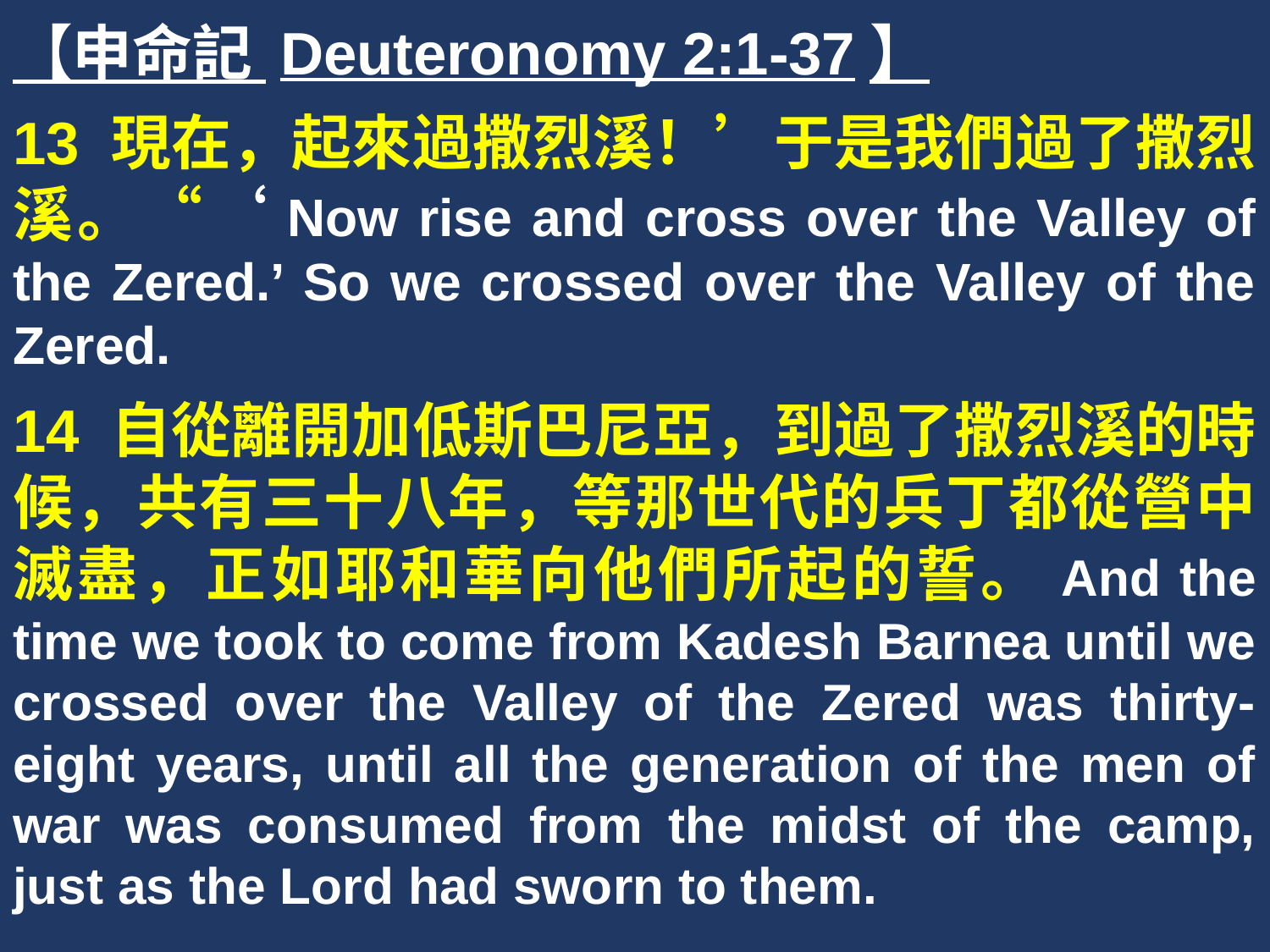

【申命記 Deuteronomy 2:1-37】
13 現在，起來過撒烈溪！’于是我們過了撒烈溪。“‘Now rise and cross over the Valley of the Zered.’ So we crossed over the Valley of the Zered.
14 自從離開加低斯巴尼亞，到過了撒烈溪的時候，共有三十八年，等那世代的兵丁都從營中滅盡，正如耶和華向他們所起的誓。And the time we took to come from Kadesh Barnea until we crossed over the Valley of the Zered was thirty-eight years, until all the generation of the men of war was consumed from the midst of the camp, just as the Lord had sworn to them.